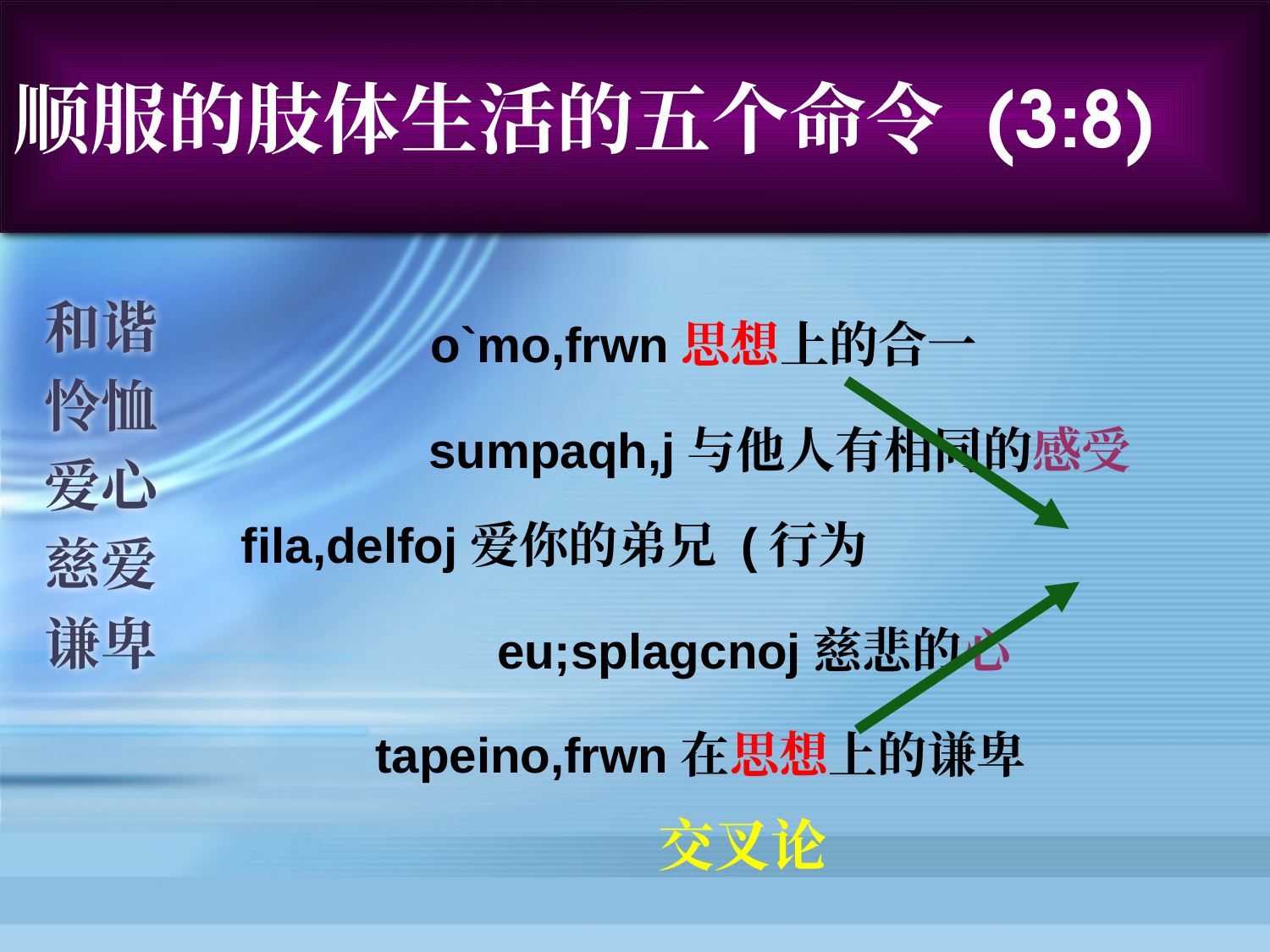

# 顺服的肢体生活的五个命令 (3:8)
和谐
怜恤
爱心
慈爱
谦卑
o`mo,frwn思想上的合一

sumpaqh,j与他人有相同的感受
fila,delfoj爱你的弟兄 (行为

eu;splagcnoj慈悲的心
tapeino,frwn在思想上的谦卑
交叉论